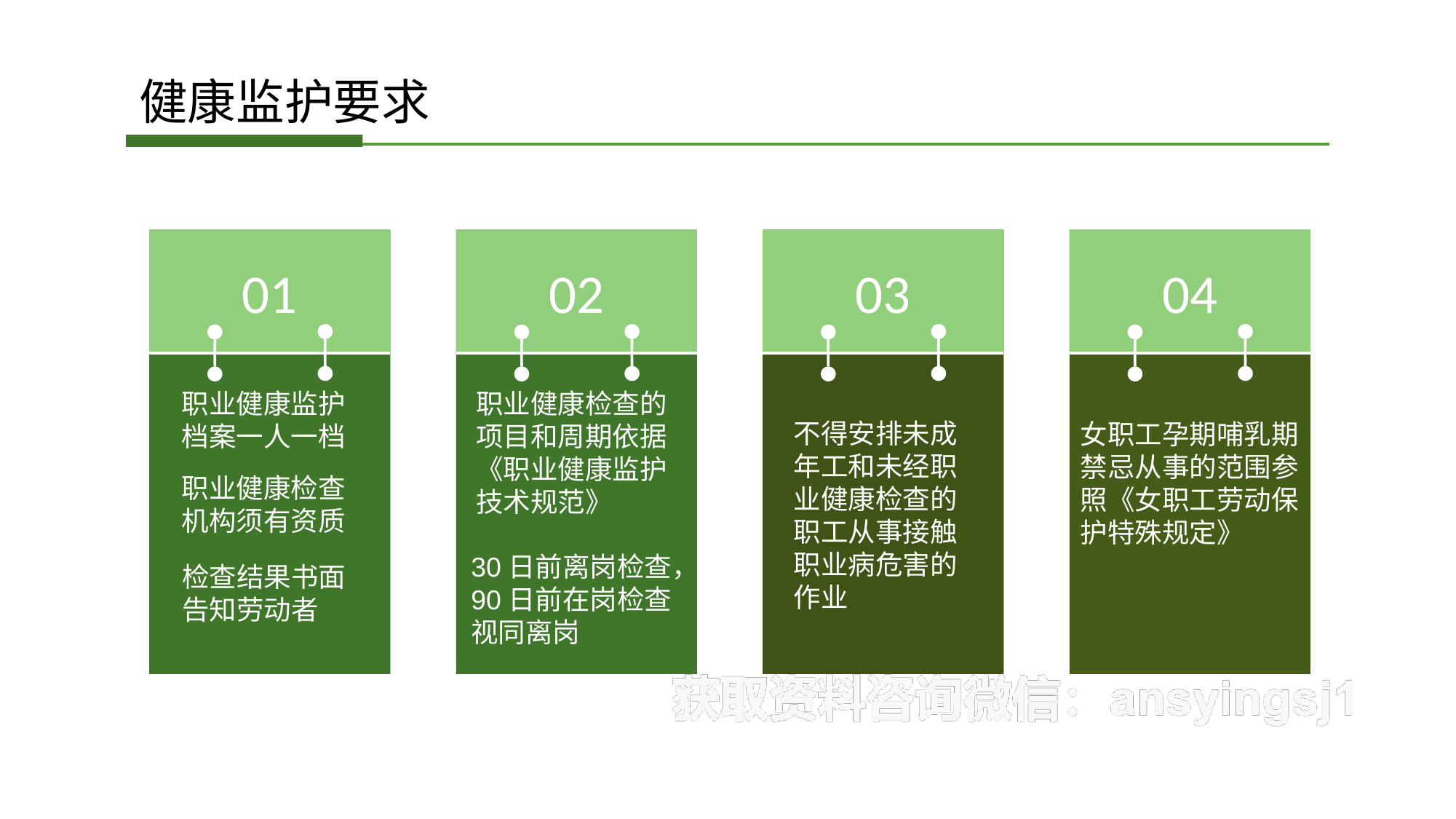

健康监护要求

01

职业健康监护档案一人一档

职业健康检查机构须有资质

02

职业健康检查的项目和周期依据《职业健康监护技术规范》

03

不得安排未成年工和未经职业健康检查的职工从事接触职业病危害的作业

04

女职工孕期哺乳期禁忌从事的范围参照《女职工劳动保护特殊规定》

30日前离岗检查，90日前在岗检查视同离岗
检查结果书面告知劳动者